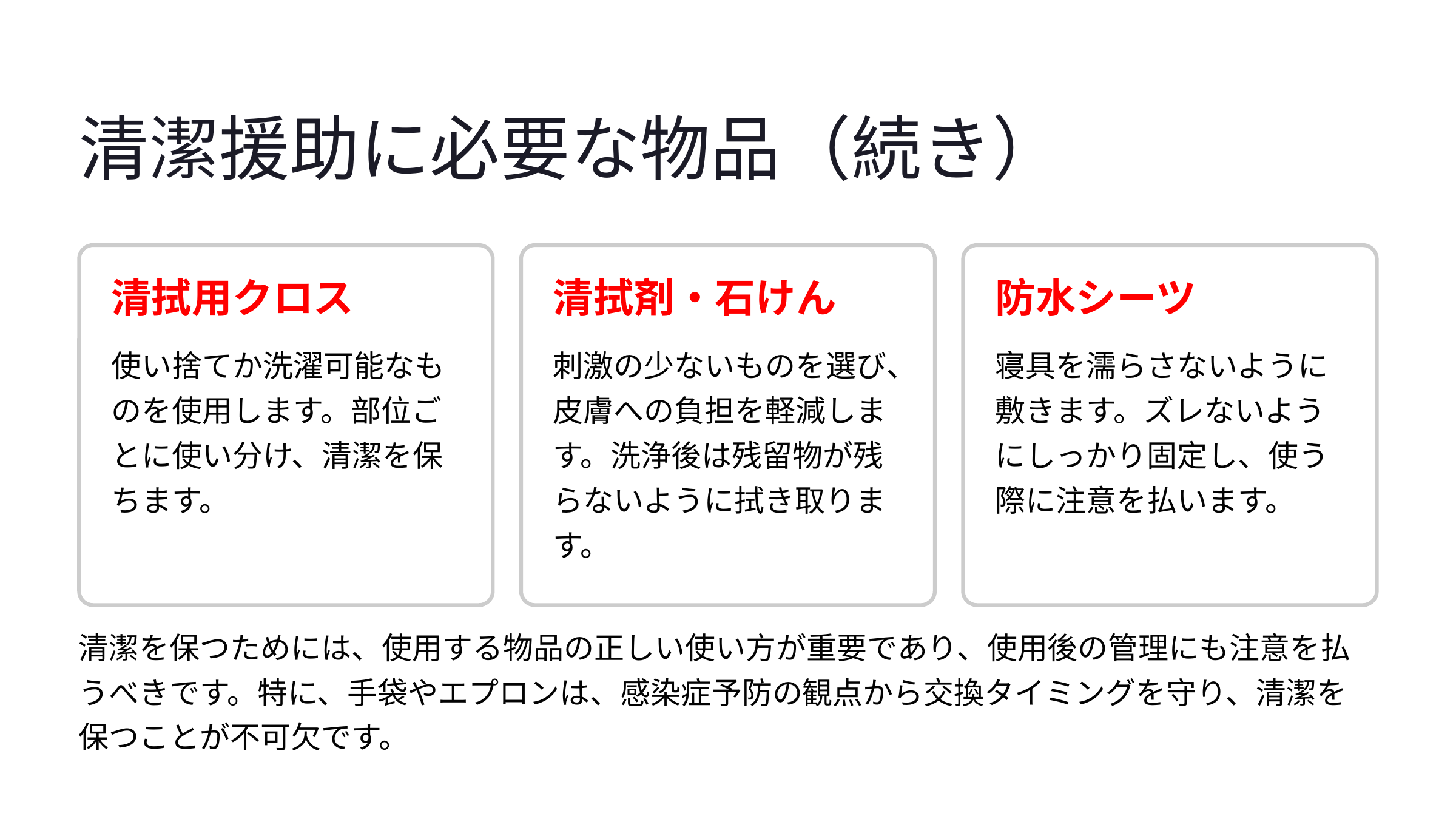

清潔援助に必要な物品（続き）

清拭用クロス
清拭剤・石けん
防水シーツ
使い捨てか洗濯可能なものを使用します。部位ごとに使い分け、清潔を保ちます。
刺激の少ないものを選び、皮膚への負担を軽減します。洗浄後は残留物が残らないように拭き取ります。
寝具を濡らさないように敷きます。ズレないようにしっかり固定し、使う際に注意を払います。
清潔を保つためには、使用する物品の正しい使い方が重要であり、使用後の管理にも注意を払うべきです。特に、手袋やエプロンは、感染症予防の観点から交換タイミングを守り、清潔を保つことが不可欠です。